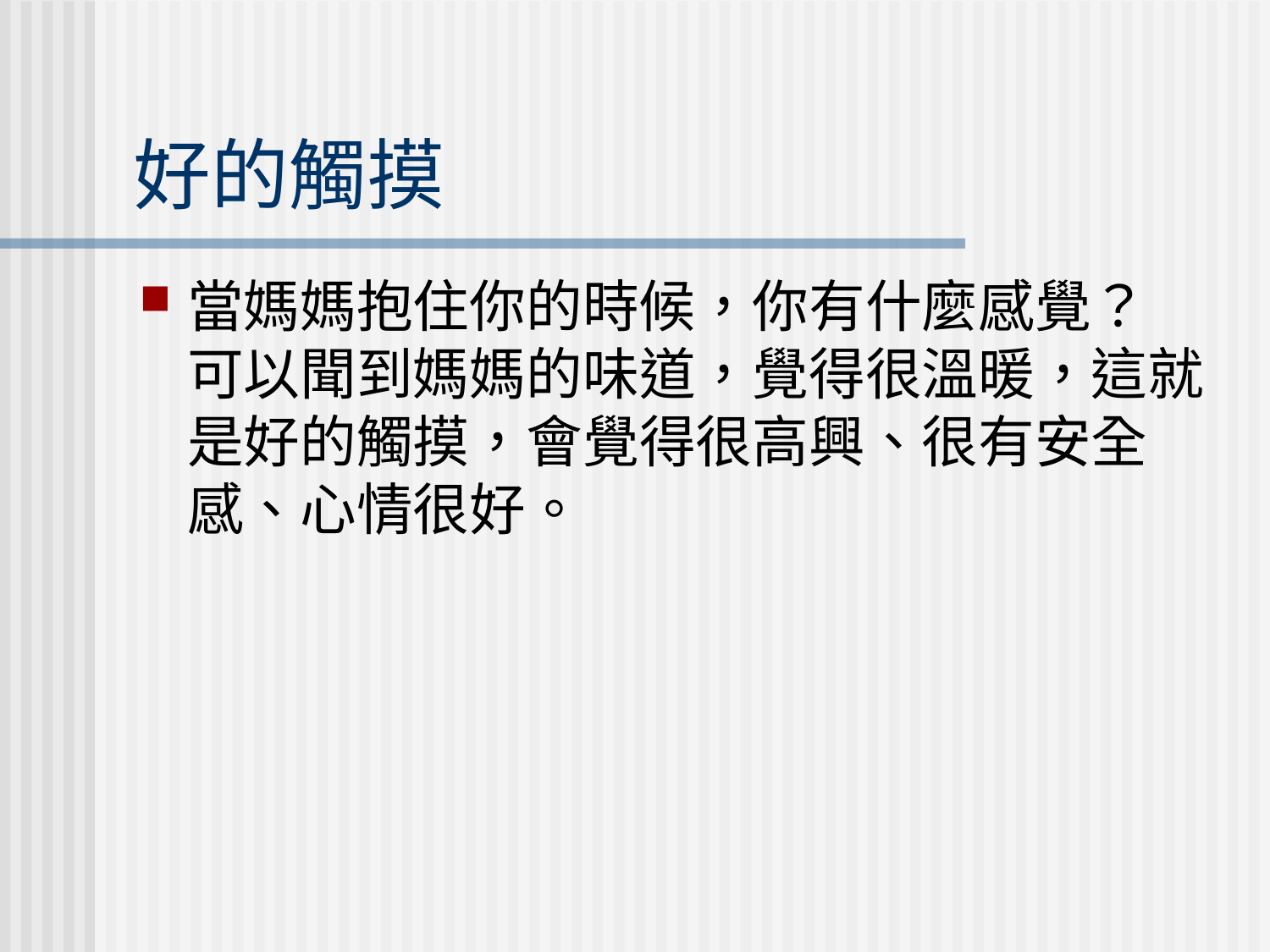

# 好的觸摸
當媽媽抱住你的時候，你有什麼感覺？
可以聞到媽媽的味道，覺得很溫暖，這就是好的觸摸，會覺得很高興、很有安全感、心情很好。